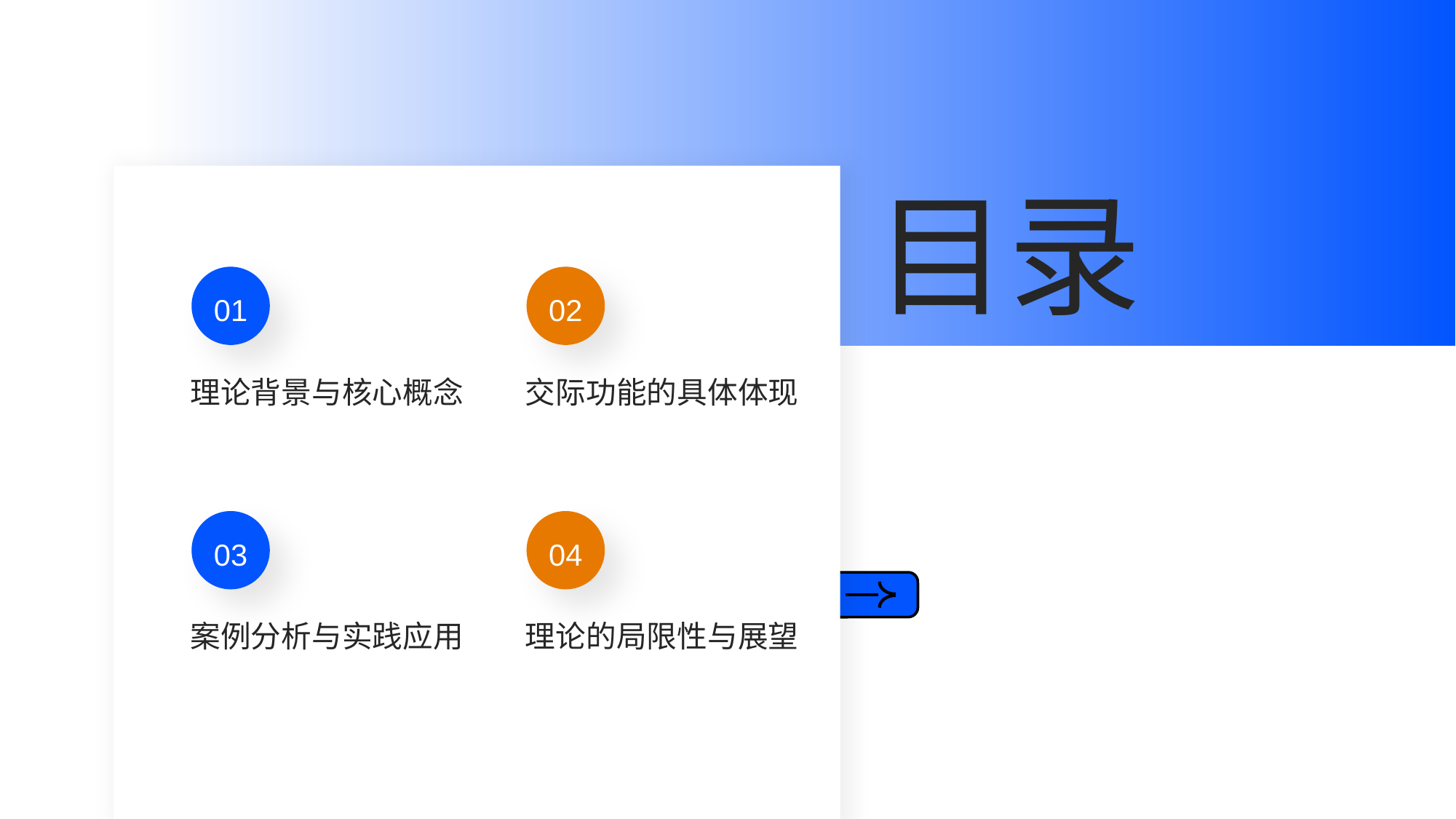

目录

01
02
理论背景与核心概念
交际功能的具体体现

03
04

案例分析与实践应用
理论的局限性与展望